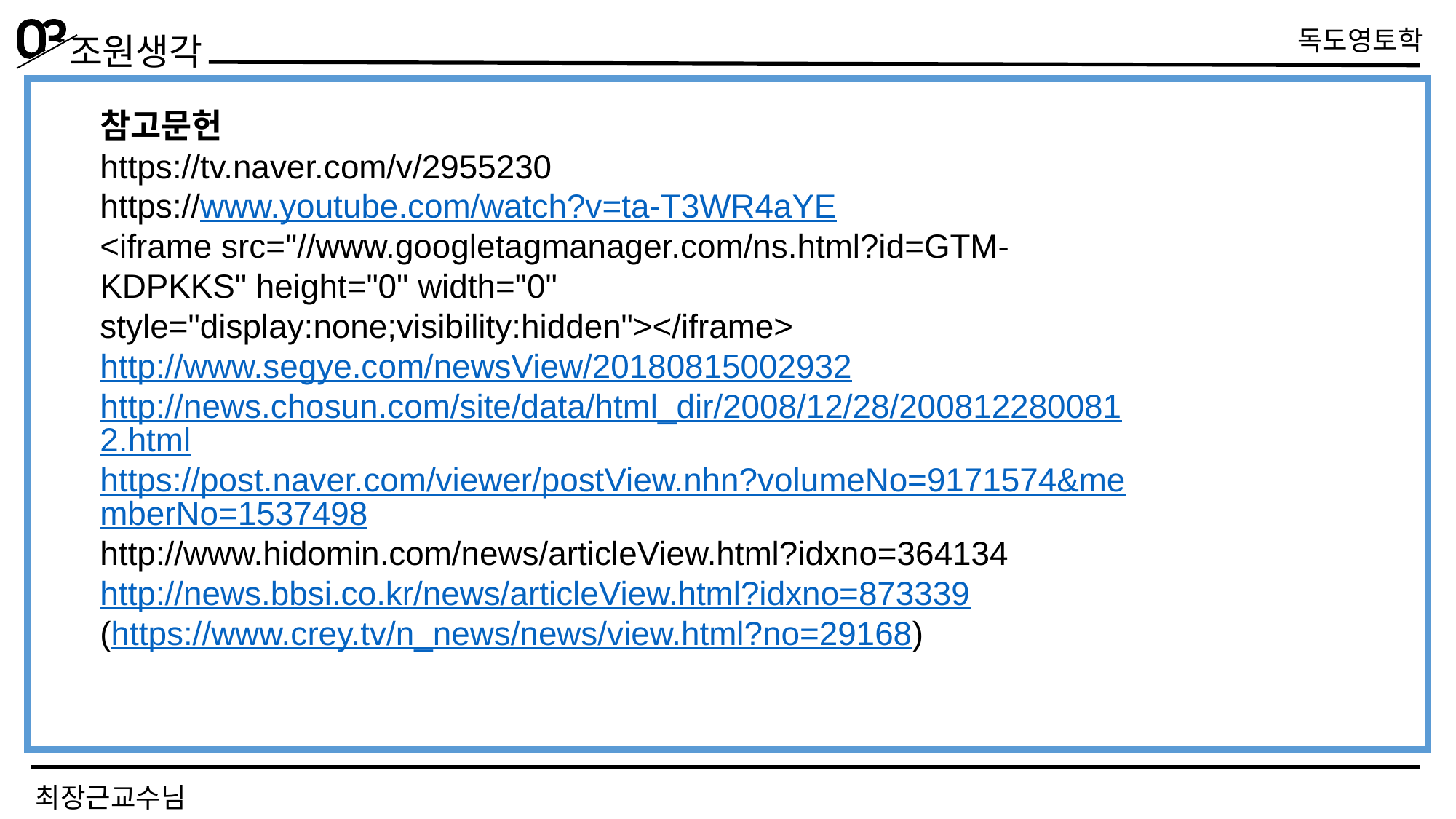

독도영토학

조원생각

참고문헌
https://tv.naver.com/v/2955230
https://www.youtube.com/watch?v=ta-T3WR4aYE
<iframe src="//www.googletagmanager.com/ns.html?id=GTM-KDPKKS" height="0" width="0" style="display:none;visibility:hidden"></iframe>
http://www.segye.com/newsView/20180815002932
http://news.chosun.com/site/data/html_dir/2008/12/28/2008122800812.html
https://post.naver.com/viewer/postView.nhn?volumeNo=9171574&memberNo=1537498
http://www.hidomin.com/news/articleView.html?idxno=364134
http://news.bbsi.co.kr/news/articleView.html?idxno=873339
(https://www.crey.tv/n_news/news/view.html?no=29168)

최장근교수님